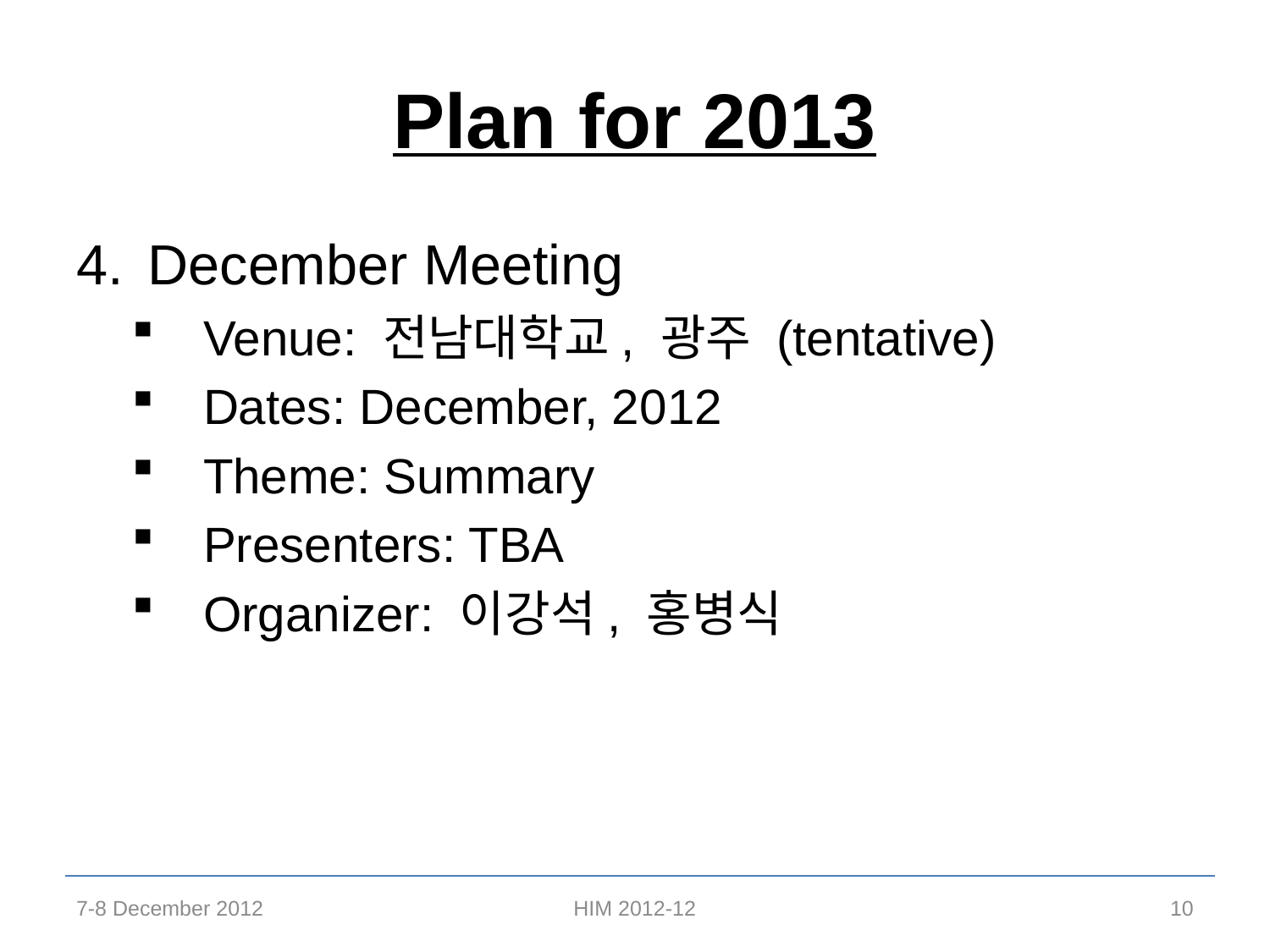

# Plan for 2013
December Meeting
Venue: 전남대학교, 광주 (tentative)
Dates: December, 2012
Theme: Summary
Presenters: TBA
Organizer: 이강석, 홍병식
7-8 December 2012
HIM 2012-12
10